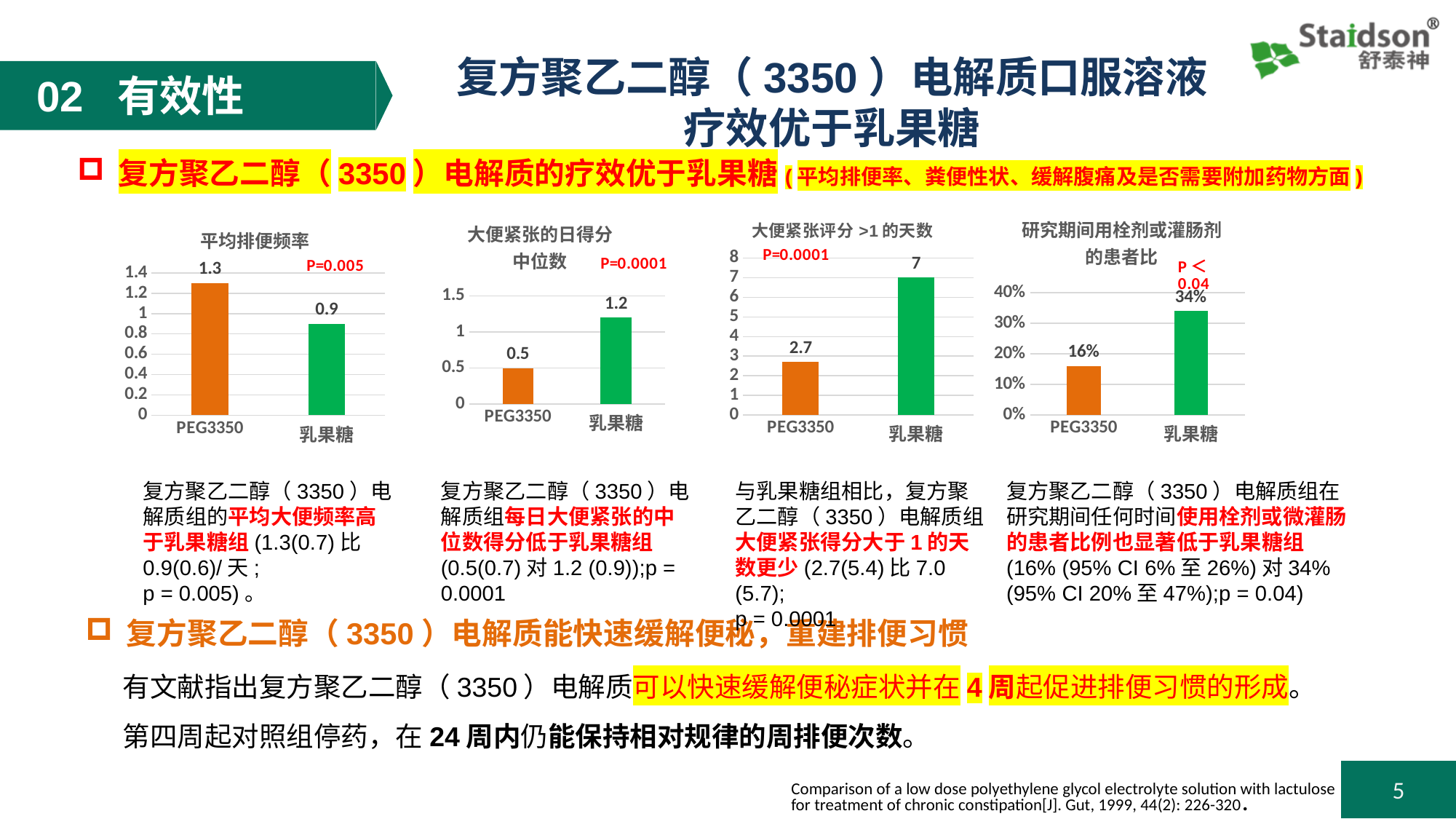

复方聚乙二醇（3350）电解质口服溶液
疗效优于乳果糖
02  有效性
复方聚乙二醇（3350）电解质的疗效优于乳果糖(平均排便率、粪便性状、缓解腹痛及是否需要附加药物方面)

### Chart: 大便紧张评分>1的天数

| Category | 评分大于1得天数 |
|---|---|
| PEG3350 | 2.7 |
| 乳果糖 | 7.0 |

### Chart: 大便紧张的日得分
中位数

| Category | 大便拉伤得日得分中位数 |
|---|---|
| PEG3350 | 0.5 |
| 乳果糖 | 1.2 |

### Chart: 研究期间用栓剂或灌肠剂的患者比

| Category | 研究期间用栓剂或灌肠剂得患者比 |
|---|---|
| PEG3350 | 0.16 |
| 乳果糖 | 0.34 |

### Chart:

| Category | 平均排便频率 |
|---|---|
| PEG3350 | 1.3 |
| 乳果糖 | 0.9 |
复方聚乙二醇（3350）电解质组在研究期间任何时间使用栓剂或微灌肠的患者比例也显著低于乳果糖组(16% (95% CI 6%至26%)对34% (95% CI 20%至47%);p = 0.04)
复方聚乙二醇（3350）电解质组的平均大便频率高于乳果糖组(1.3(0.7)比0.9(0.6)/天;
p = 0.005)。

复方聚乙二醇（3350）电解质组每日大便紧张的中位数得分低于乳果糖组(0.5(0.7)对1.2 (0.9));p = 0.0001
与乳果糖组相比，复方聚乙二醇（3350）电解质组大便紧张得分大于1的天数更少(2.7(5.4)比7.0 (5.7);
p = 0.0001
复方聚乙二醇（3350）电解质能快速缓解便秘，重建排便习惯
     有文献指出复方聚乙二醇（3350）电解质可以快速缓解便秘症状并在4周起促进排便习惯的形成。
     第四周起对照组停药，在24周内仍能保持相对规律的周排便次数。
Comparison of a low dose polyethylene glycol electrolyte solution with lactulose
for treatment of chronic constipation[J]. Gut, 1999, 44(2): 226-320.